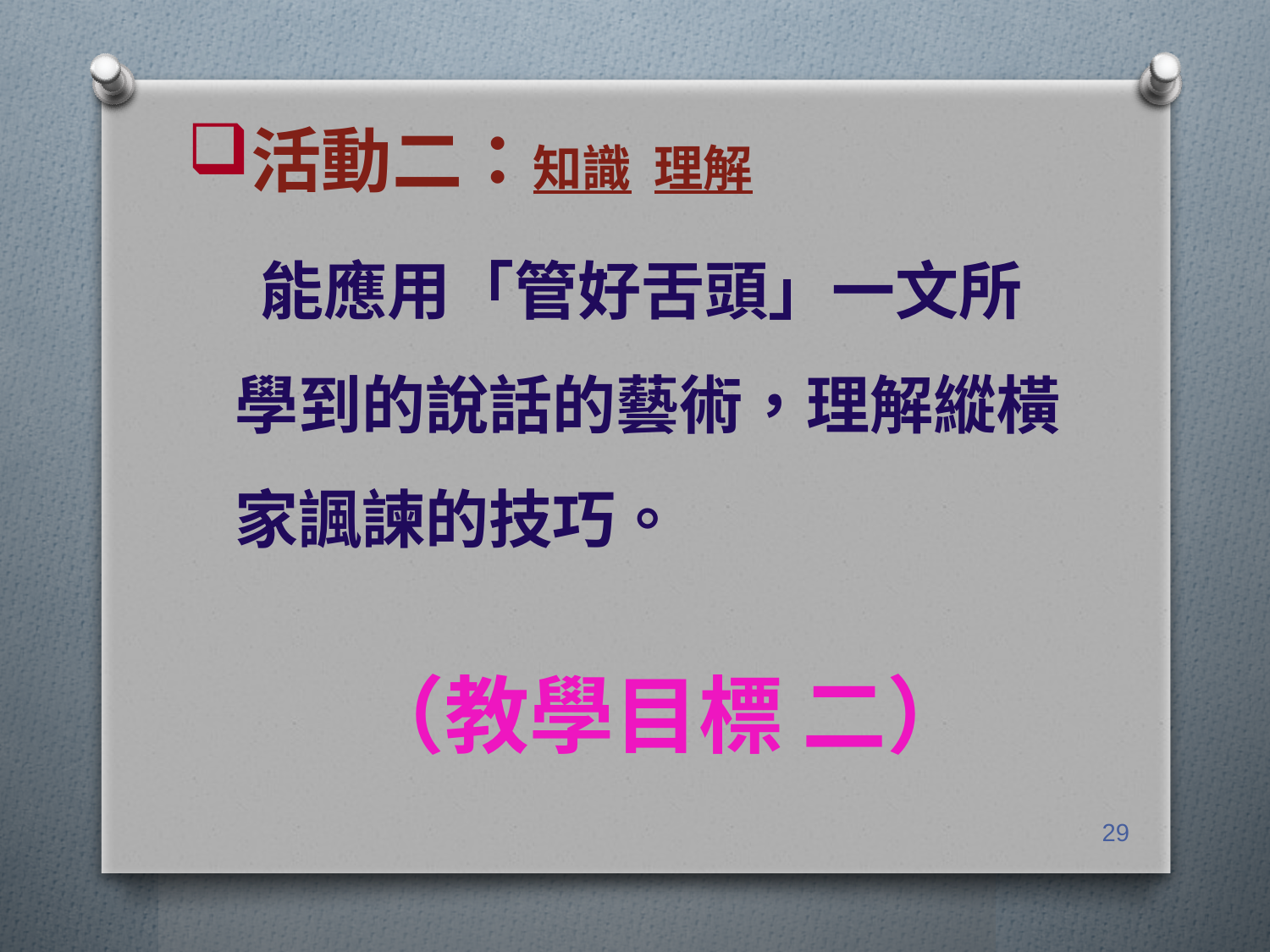

活動二：知識  理解
    能應用「管好舌頭」一文所學到的說話的藝術，理解縱橫家諷諫的技巧。
 （教學目標 二）
29